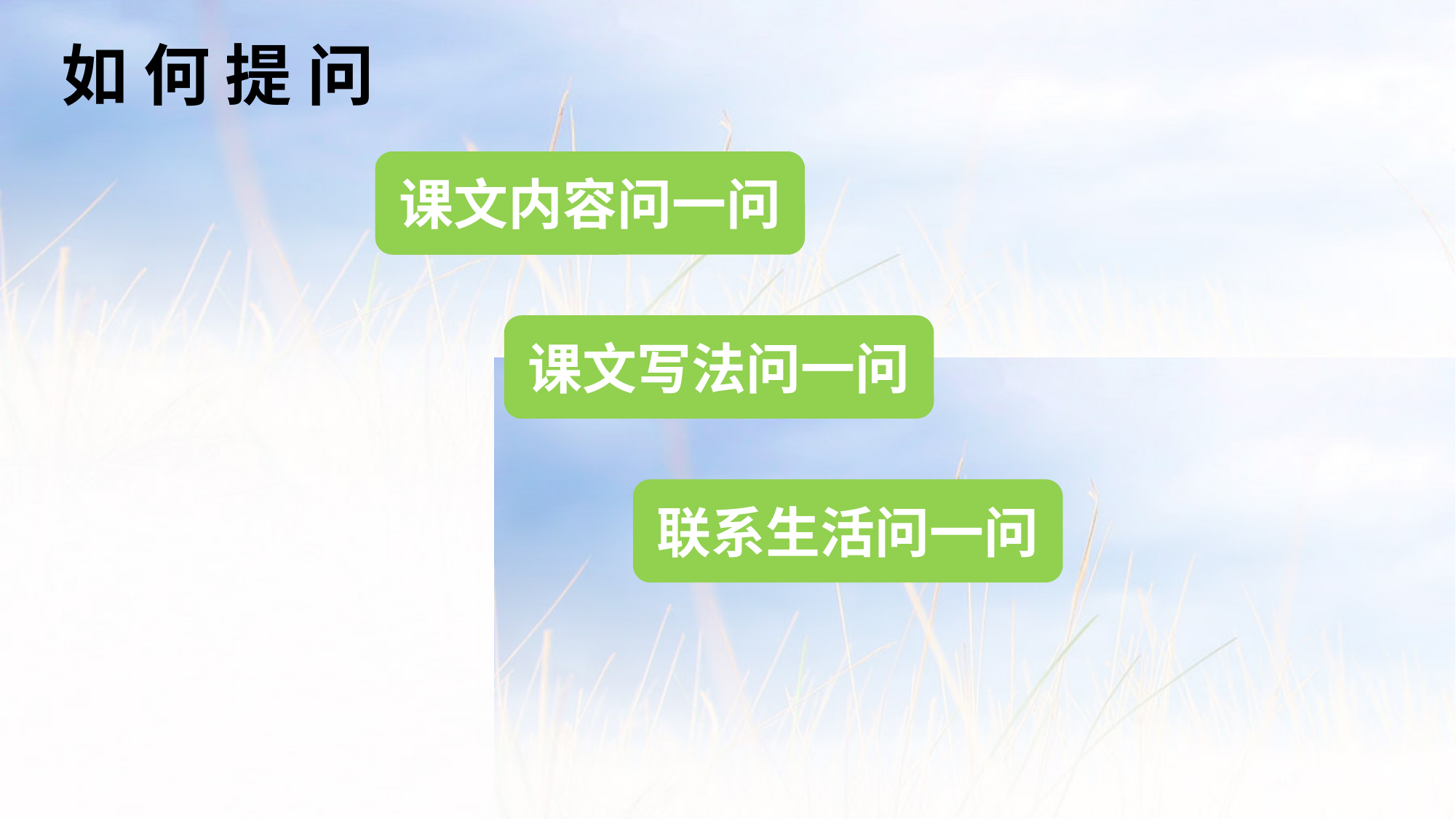

如 何 提 问
课文内容问一问
课文写法问一问
联系生活问一问